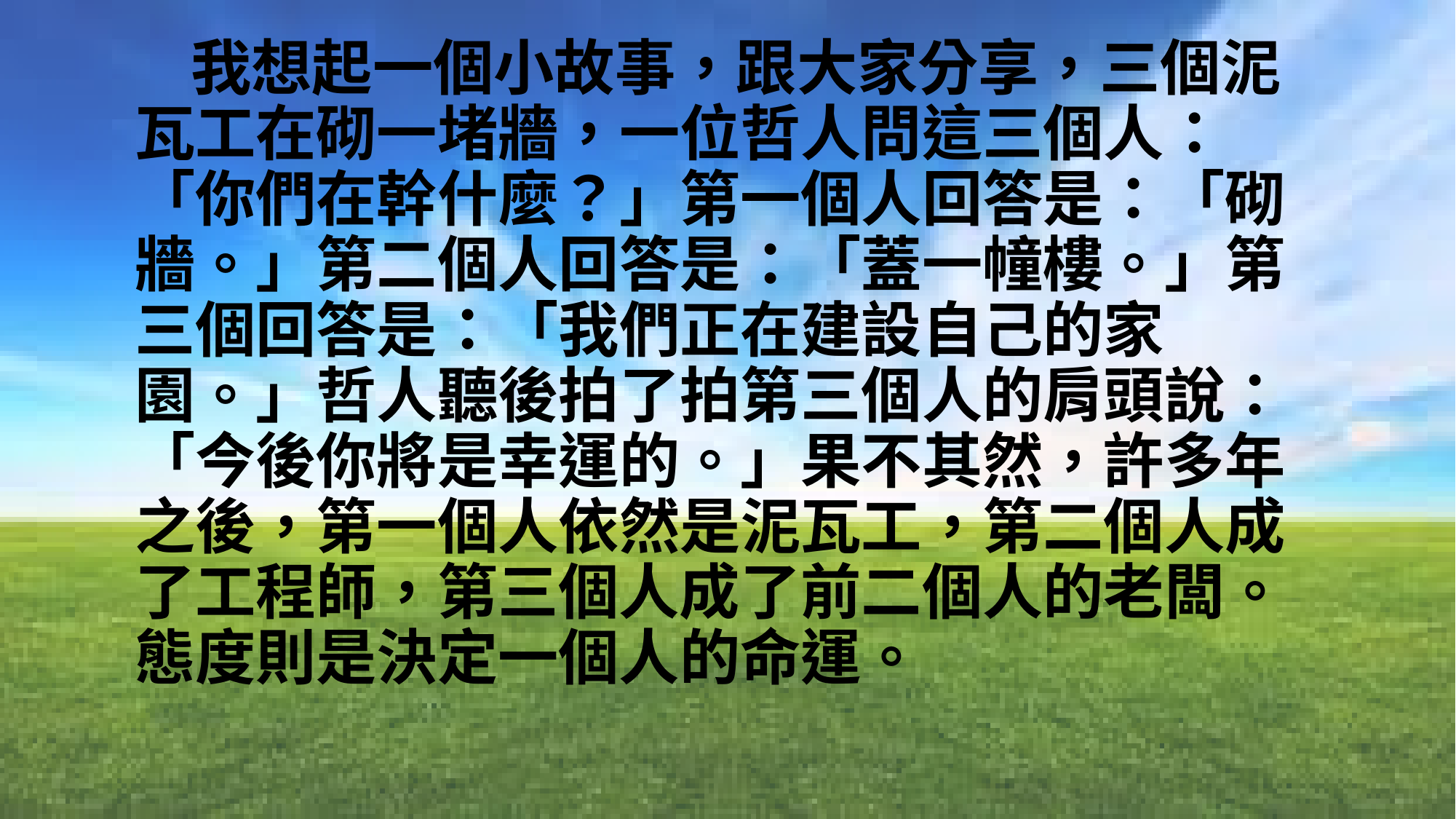

我想起一個小故事，跟大家分享，三個泥瓦工在砌一堵牆，一位哲人問這三個人：「你們在幹什麼？」第一個人回答是：「砌牆。」第二個人回答是：「蓋一幢樓。」第三個回答是：「我們正在建設自己的家園。」哲人聽後拍了拍第三個人的肩頭說：「今後你將是幸運的。」果不其然，許多年之後，第一個人依然是泥瓦工，第二個人成了工程師，第三個人成了前二個人的老闆。態度則是決定一個人的命運。